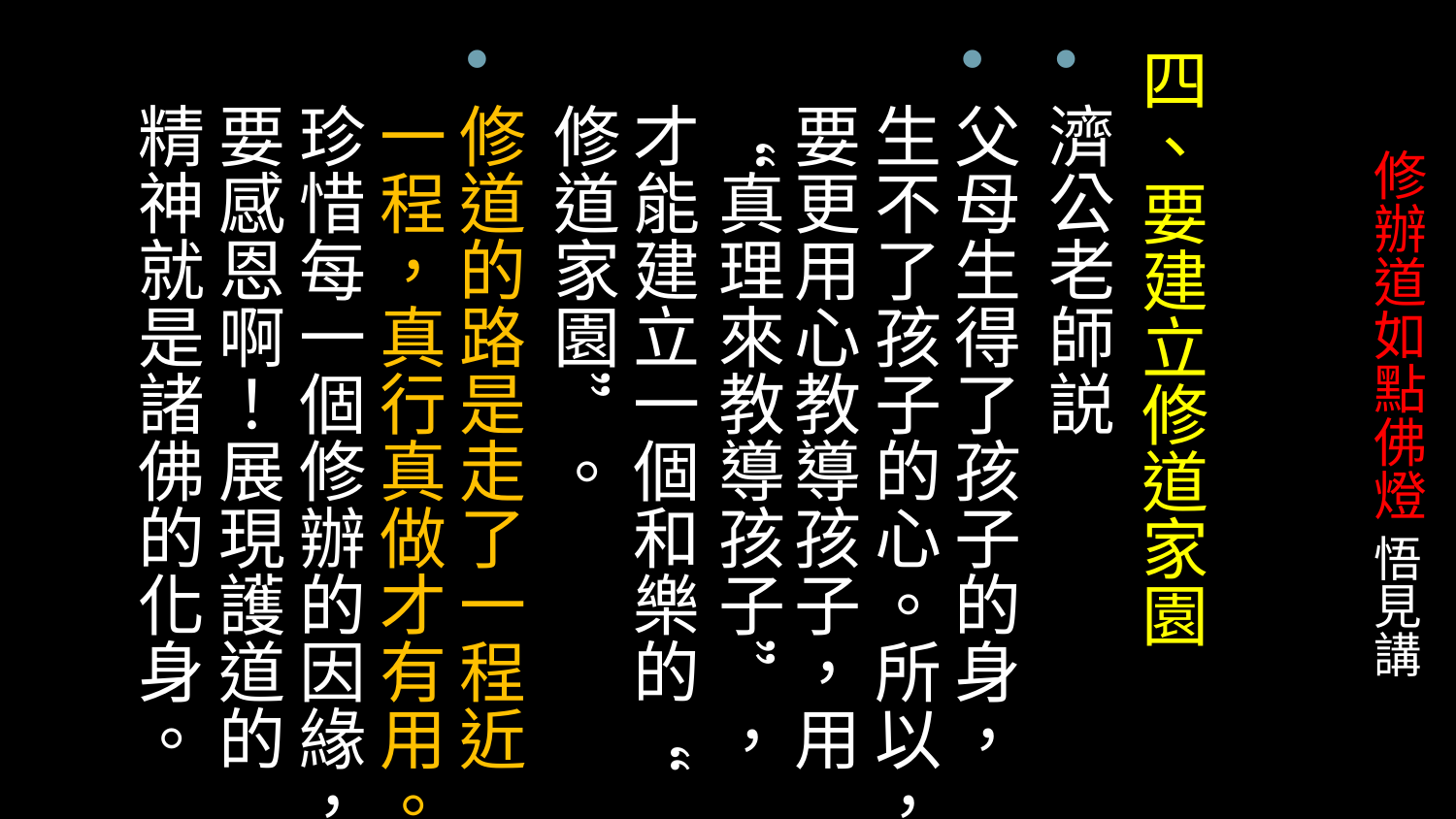

四、要建立修道家園
濟公老師説
父母生得了孩子的身，生不了孩子的心。所以，要更用心教導孩子，用“真理來教導孩子”，才能建立一個和樂的“修道家園”。
修道的路是走了一程近一程，真行真做才有用。珍惜每一個修辦的因緣，要感恩啊！展現護道的精神就是諸佛的化身。

# 修辦道如點佛燈 悟見講